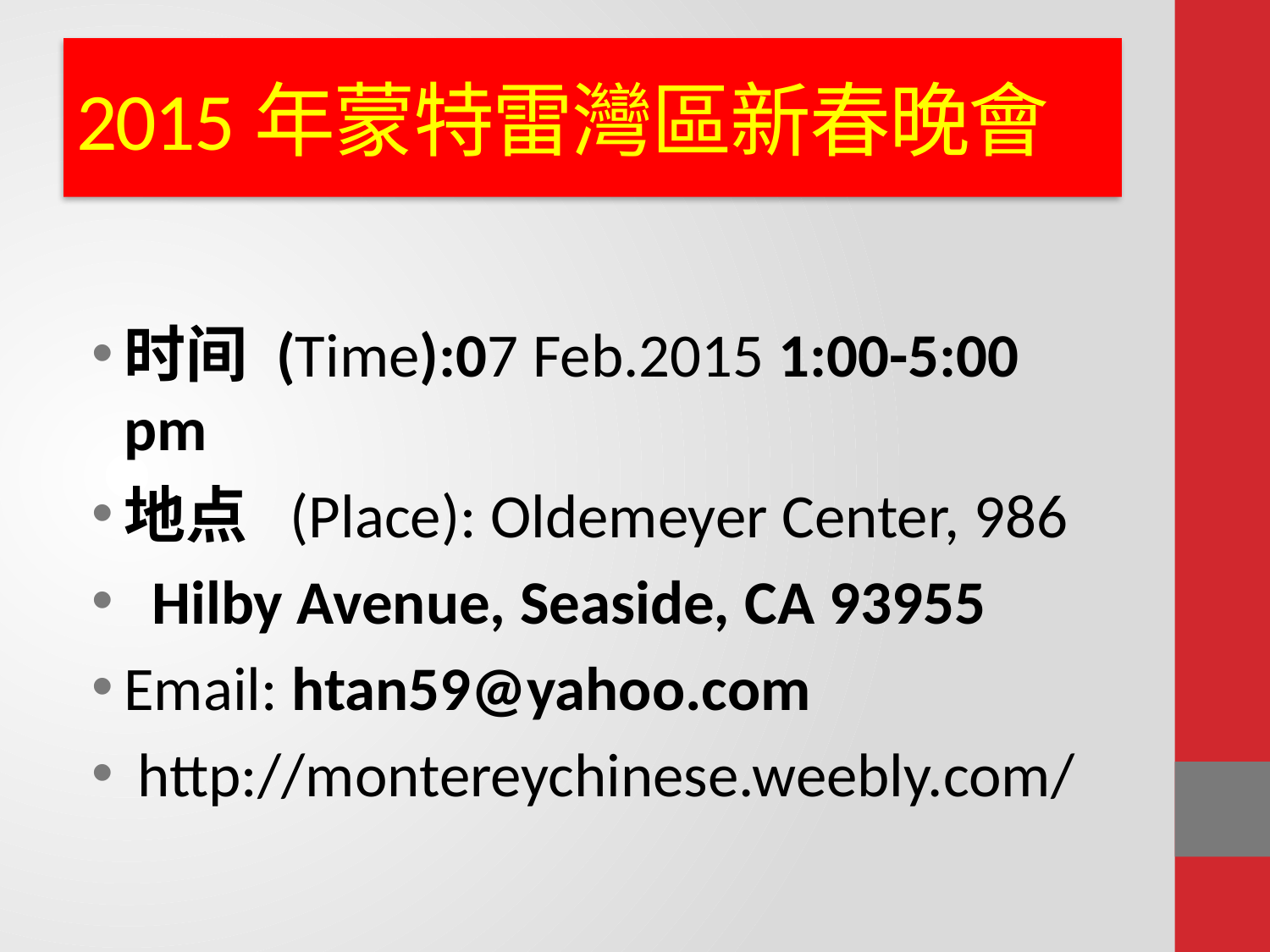

# 2015年蒙特雷灣區新春晚會

时间 (Time):07 Feb.2015 1:00-5:00 pm
地点  (Place): Oldemeyer Center, 986
  Hilby Avenue, Seaside, CA 93955
Email: htan59@yahoo.com
 http://montereychinese.weebly.com/